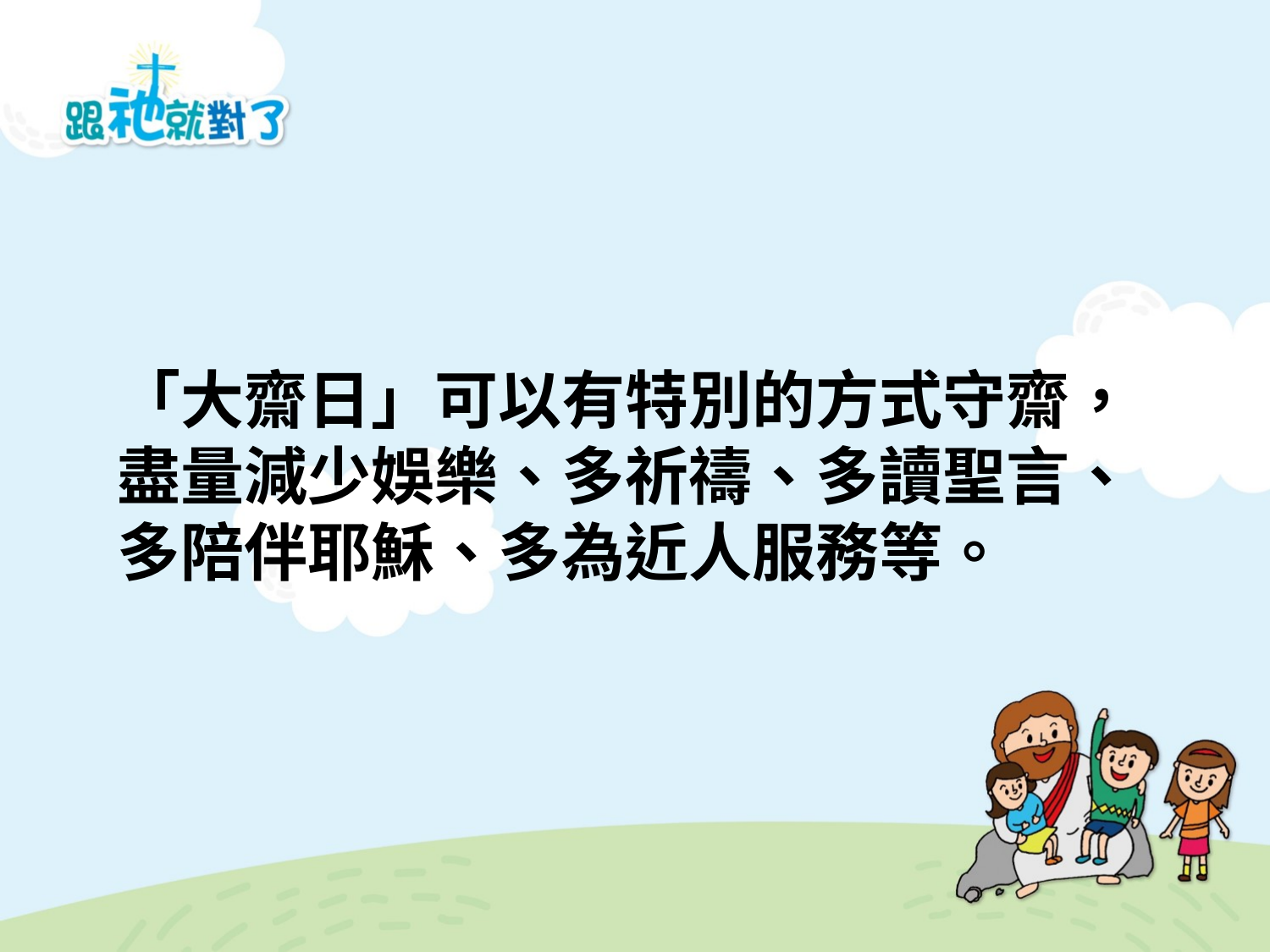

「大齋日」可以有特別的方式守齋，盡量減少娛樂、多祈禱、多讀聖言、多陪伴耶穌、多為近人服務等。